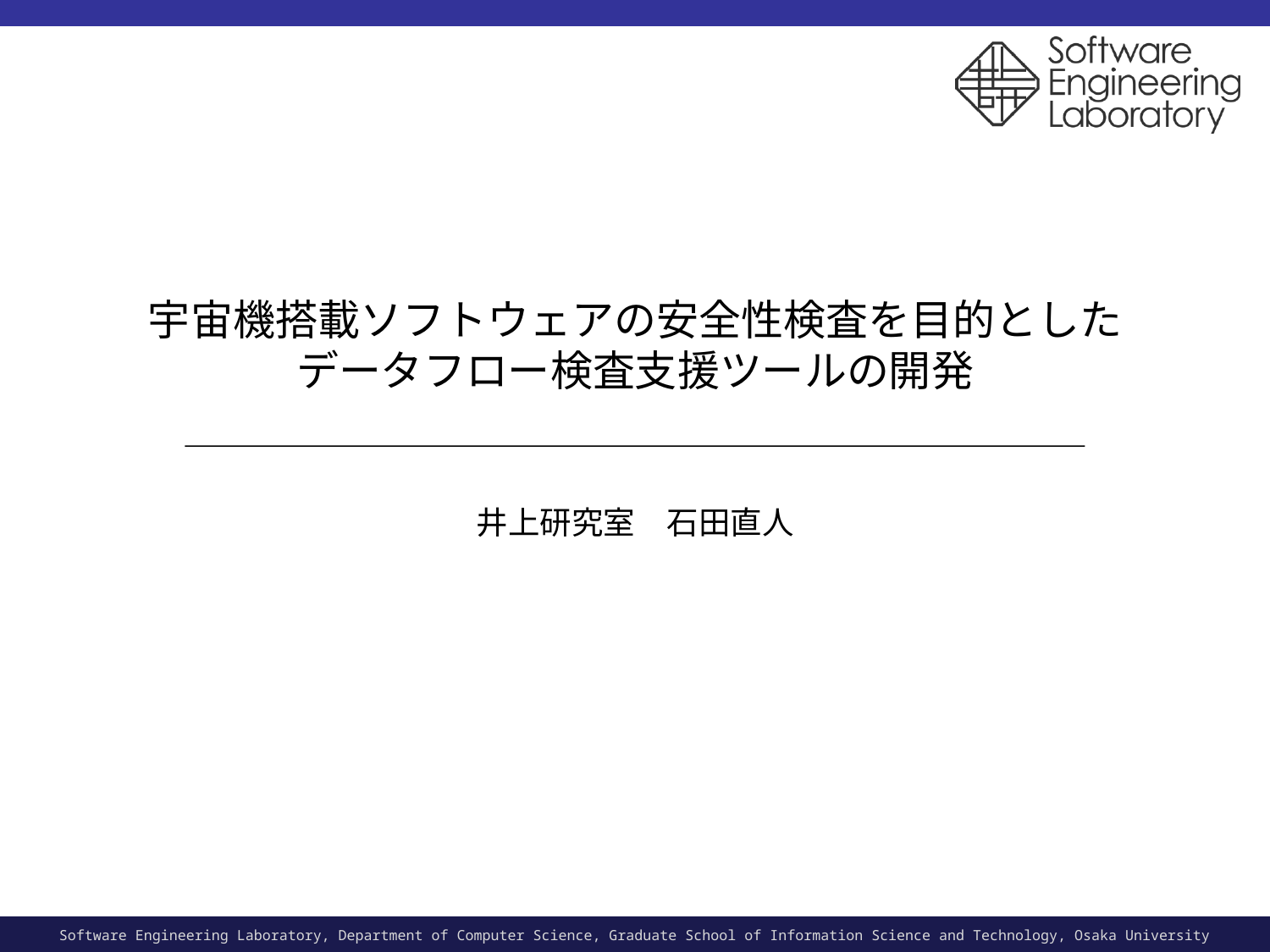

# 宇宙機搭載ソフトウェアの安全性検査を目的とした データフロー検査支援ツールの開発
井上研究室　石田直人